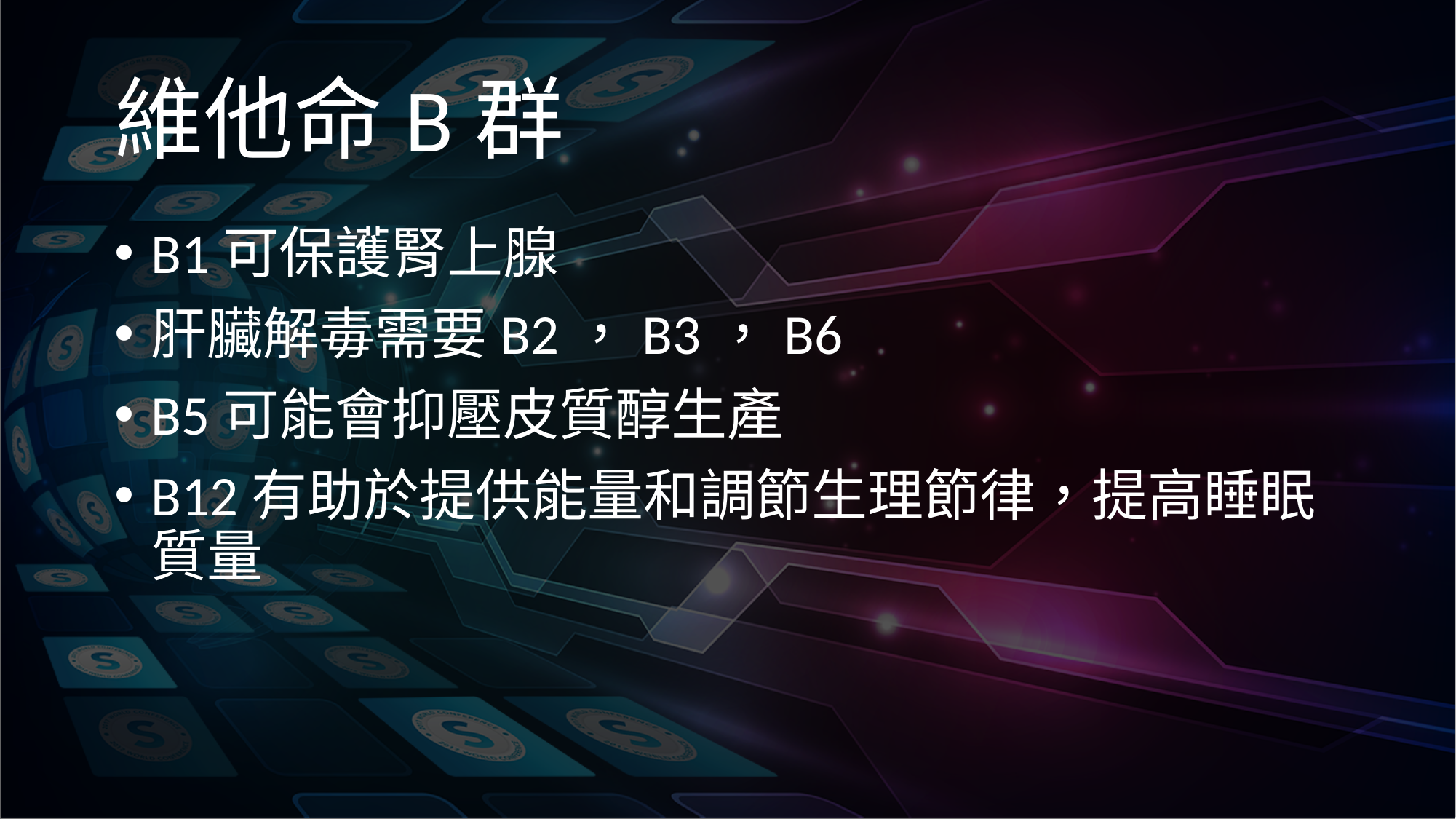

# 維他命B群
B1可保護腎上腺
肝臟解毒需要B2，B3，B6
B5可能會抑壓皮質醇生產
B12有助於提供能量和調節生理節律，提高睡眠質量